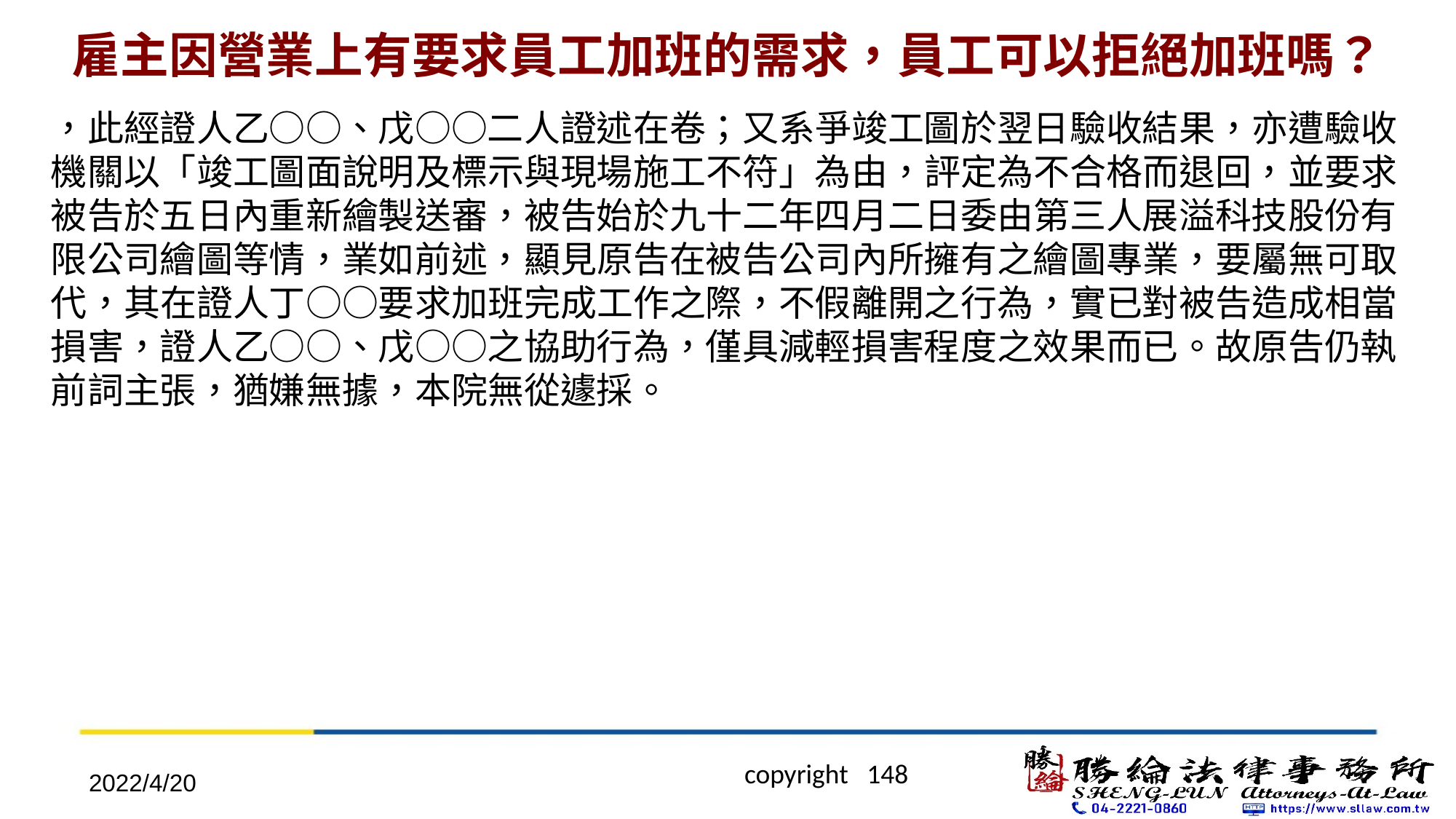

# 雇主因營業上有要求員工加班的需求，員工可以拒絕加班嗎？
，此經證人乙○○、戊○○二人證述在卷；又系爭竣工圖於翌日驗收結果，亦遭驗收機關以「竣工圖面說明及標示與現場施工不符」為由，評定為不合格而退回，並要求被告於五日內重新繪製送審，被告始於九十二年四月二日委由第三人展溢科技股份有限公司繪圖等情，業如前述，顯見原告在被告公司內所擁有之繪圖專業，要屬無可取代，其在證人丁○○要求加班完成工作之際，不假離開之行為，實已對被告造成相當損害，證人乙○○、戊○○之協助行為，僅具減輕損害程度之效果而已。故原告仍執前詞主張，猶嫌無據，本院無從遽採。
2022/4/20
 copyright   148